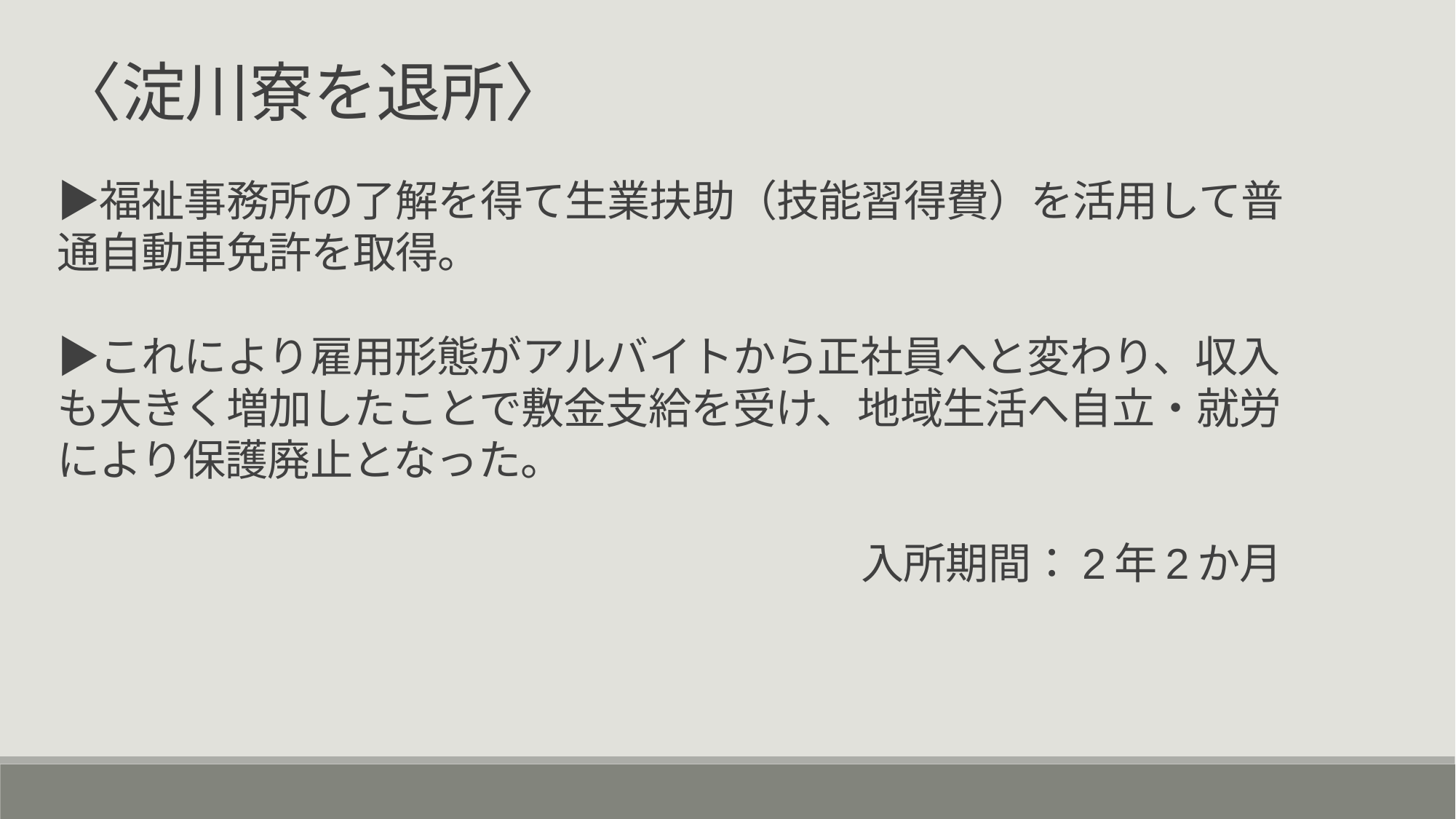

〈淀川寮を退所〉
▶福祉事務所の了解を得て生業扶助（技能習得費）を活用して普通自動車免許を取得。
▶これにより雇用形態がアルバイトから正社員へと変わり、収入も大きく増加したことで敷金支給を受け、地域生活へ自立・就労により保護廃止となった。
　　　　　　　　　　　　　　　　　　　入所期間：2年2か月